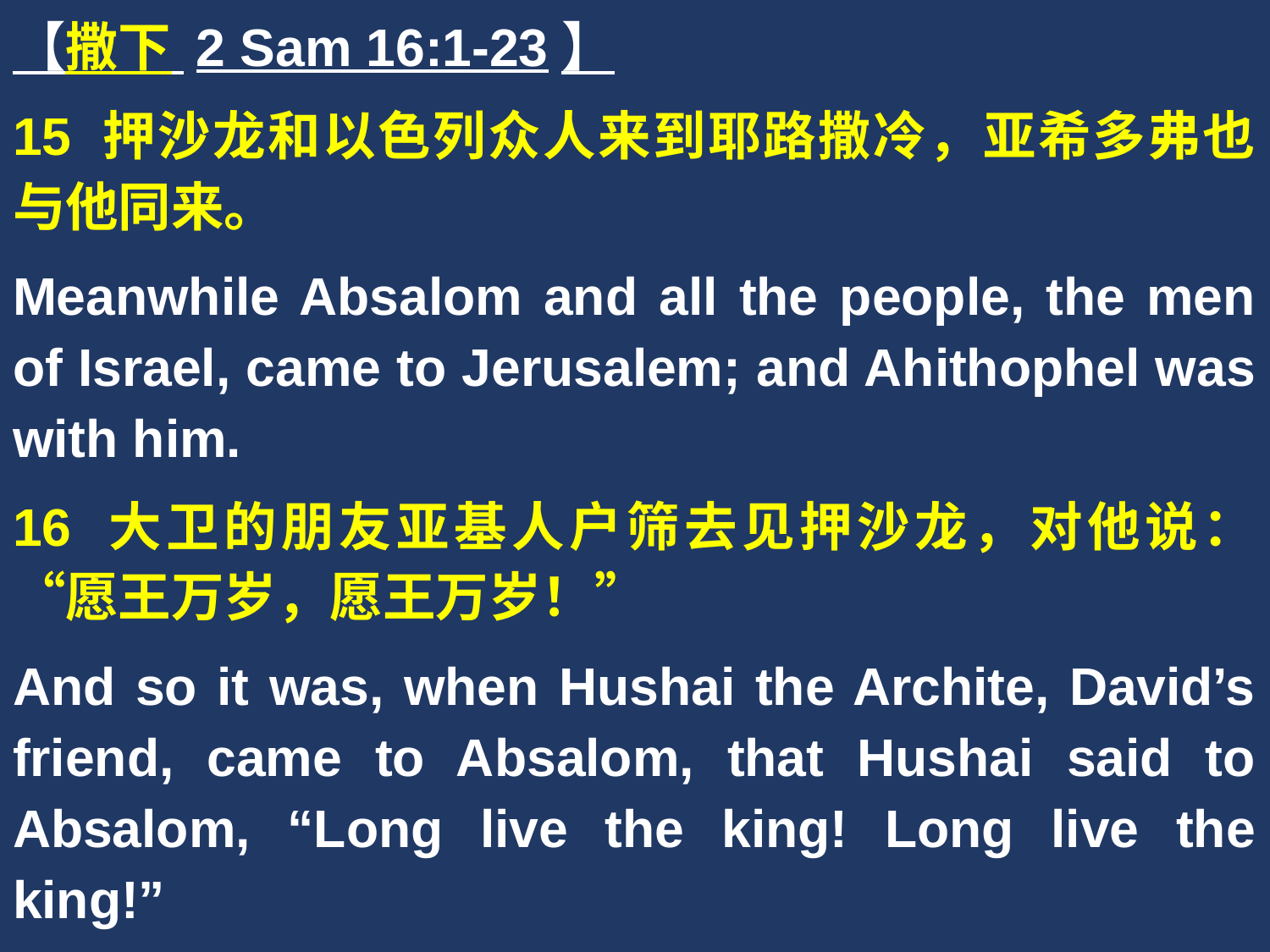

【撒下 2 Sam 16:1-23】
15 押沙龙和以色列众人来到耶路撒冷，亚希多弗也与他同来。
Meanwhile Absalom and all the people, the men of Israel, came to Jerusalem; and Ahithophel was with him.
16 大卫的朋友亚基人户筛去见押沙龙，对他说：“愿王万岁，愿王万岁！”
And so it was, when Hushai the Archite, David’s friend, came to Absalom, that Hushai said to Absalom, “Long live the king! Long live the king!”